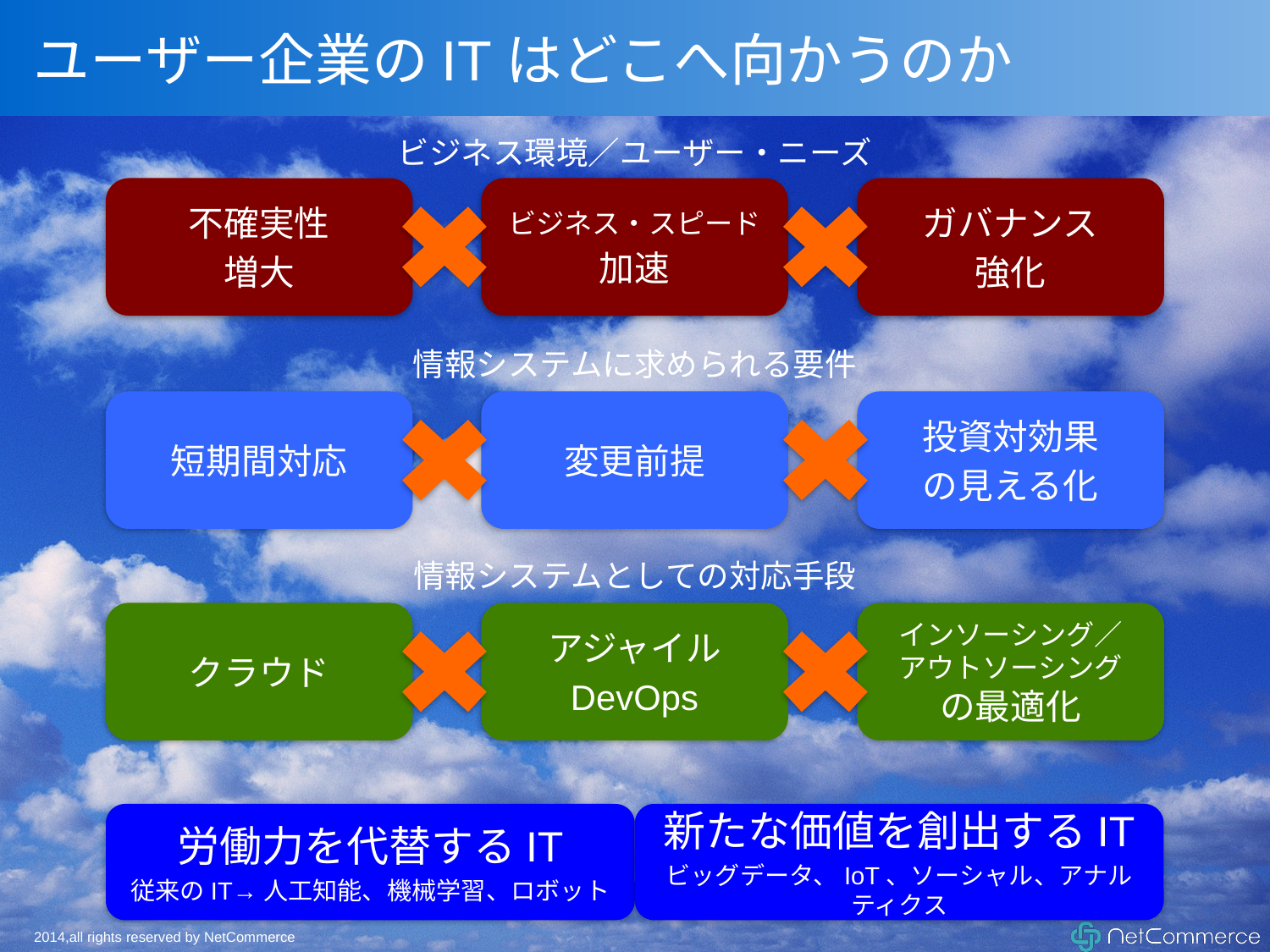

# ユーザー企業のITはどこへ向かうのか
ビジネス環境／ユーザー・ニーズ
不確実性
増大
ビジネス・スピード
加速
ガバナンス
強化

情報システムに求められる要件
短期間対応
変更前提
投資対効果
の見える化

情報システムとしての対応手段
クラウド
アジャイル
DevOps
インソーシング／
アウトソーシング
の最適化

労働力を代替するIT
従来のIT→人工知能、機械学習、ロボット
新たな価値を創出するIT
ビッグデータ、IoT、ソーシャル、アナルティクス